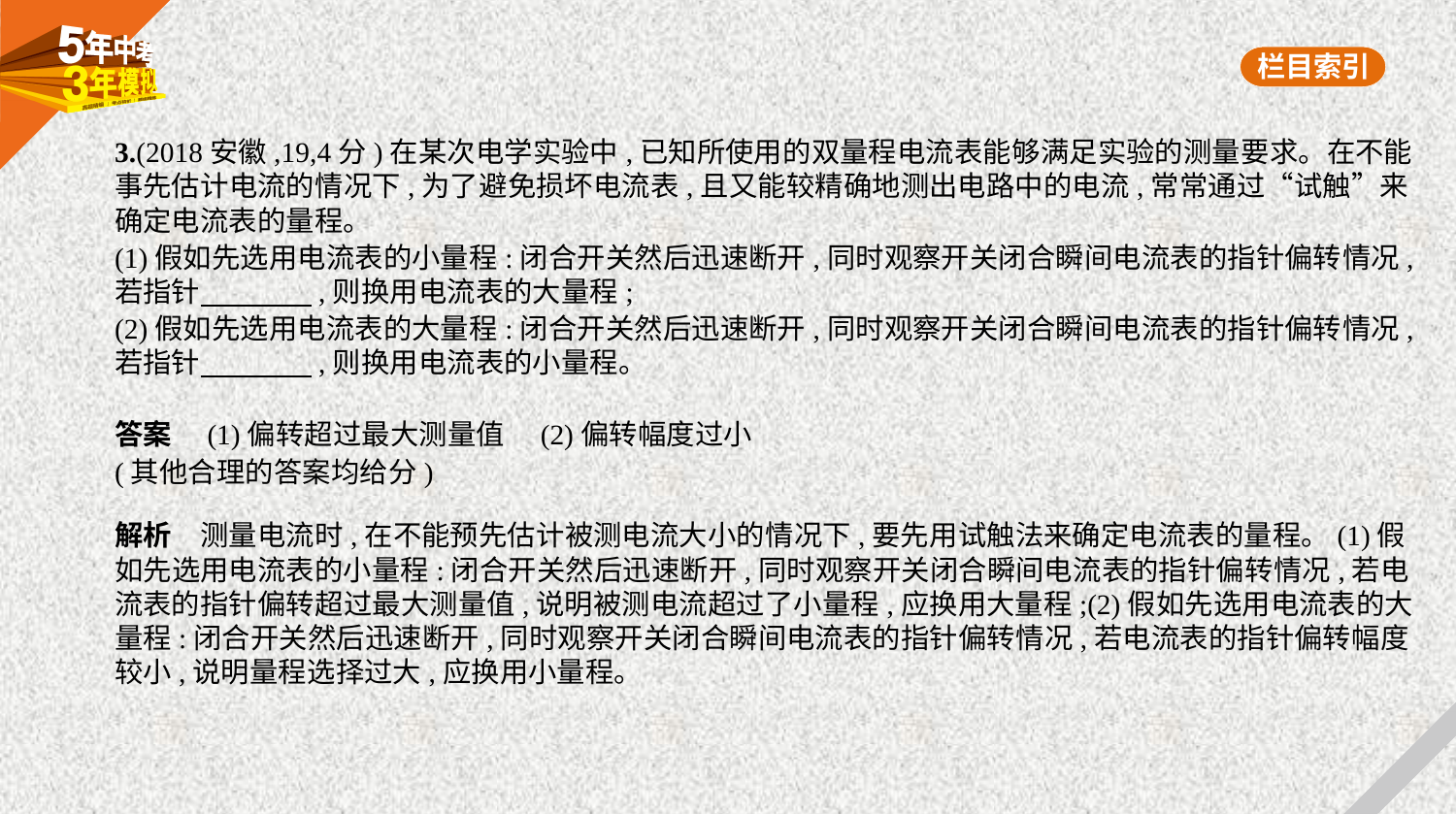

3.(2018安徽,19,4分)在某次电学实验中,已知所使用的双量程电流表能够满足实验的测量要求。在不能
事先估计电流的情况下,为了避免损坏电流表,且又能较精确地测出电路中的电流,常常通过“试触”来
确定电流表的量程。
(1)假如先选用电流表的小量程:闭合开关然后迅速断开,同时观察开关闭合瞬间电流表的指针偏转情况,
若指针　　　    ,则换用电流表的大量程;
(2)假如先选用电流表的大量程:闭合开关然后迅速断开,同时观察开关闭合瞬间电流表的指针偏转情况,
若指针　　　    ,则换用电流表的小量程。
答案　(1)偏转超过最大测量值　(2)偏转幅度过小
(其他合理的答案均给分)
解析　测量电流时,在不能预先估计被测电流大小的情况下,要先用试触法来确定电流表的量程。(1)假
如先选用电流表的小量程:闭合开关然后迅速断开,同时观察开关闭合瞬间电流表的指针偏转情况,若电
流表的指针偏转超过最大测量值,说明被测电流超过了小量程,应换用大量程;(2)假如先选用电流表的大
量程:闭合开关然后迅速断开,同时观察开关闭合瞬间电流表的指针偏转情况,若电流表的指针偏转幅度
较小,说明量程选择过大,应换用小量程。